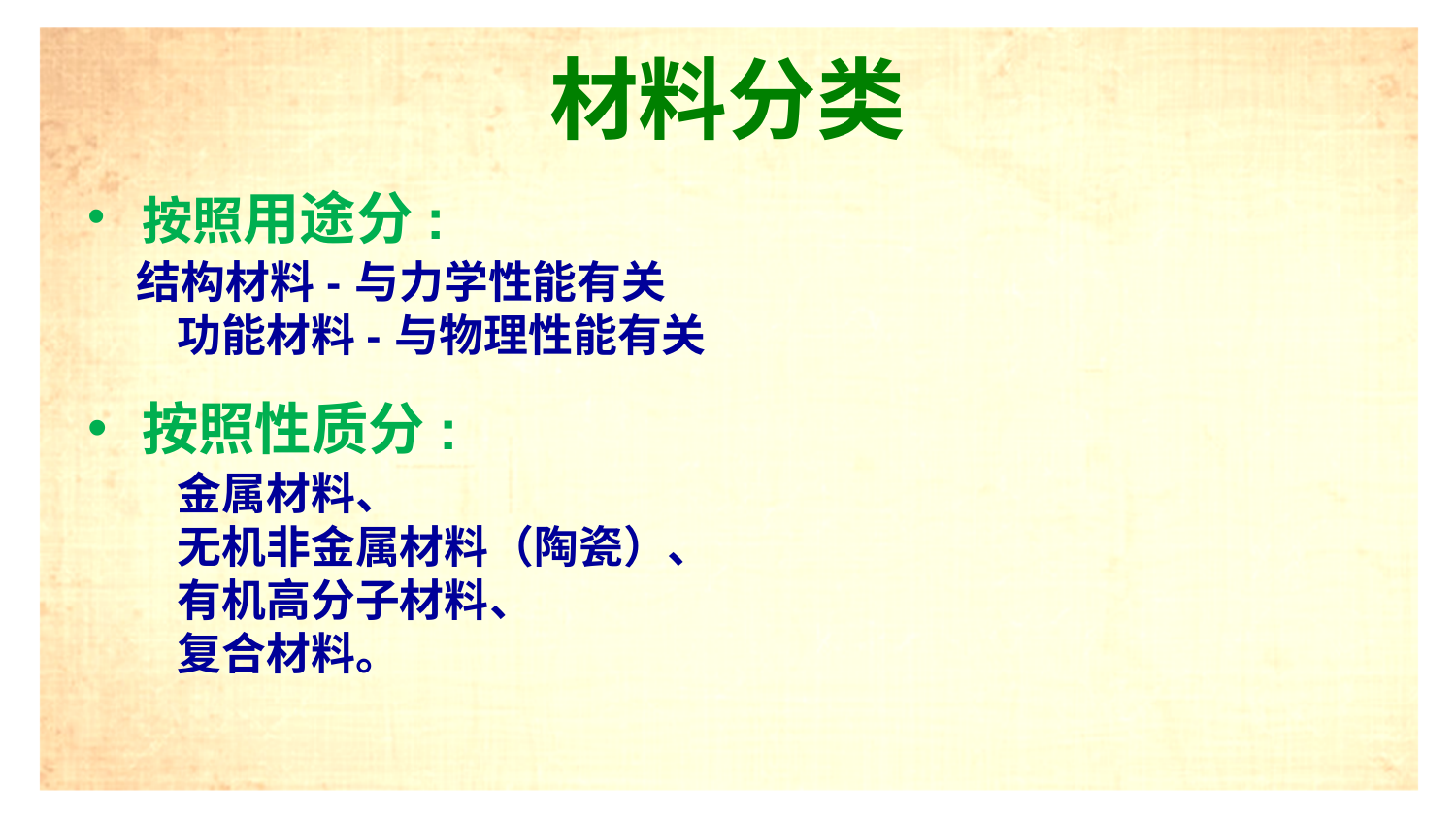

# 材料分类
按照用途分:
结构材料-与力学性能有关
功能材料-与物理性能有关

按照性质分:
金属材料、
无机非金属材料（陶瓷）、 有机高分子材料、
复合材料。